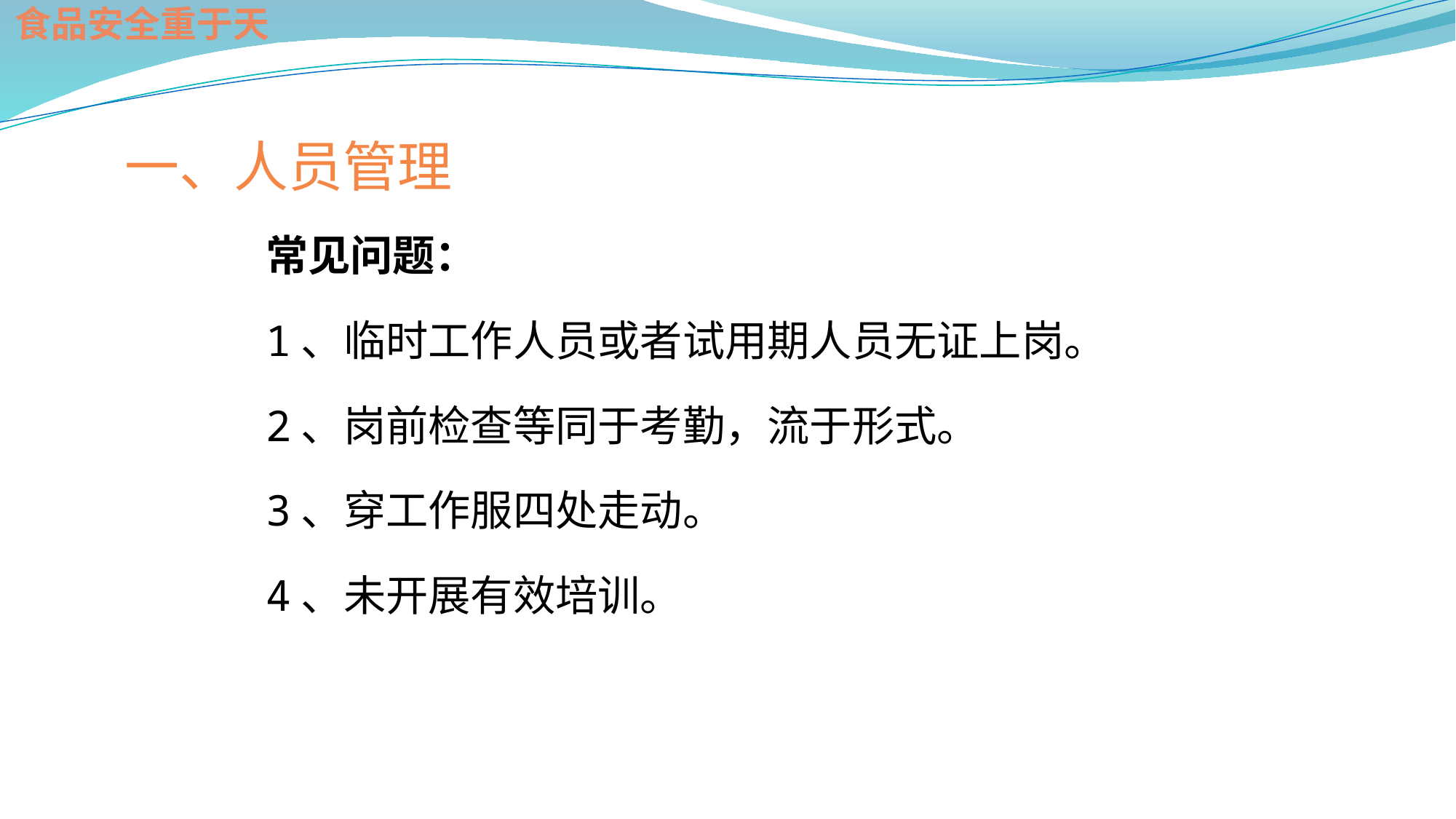

食品安全重于天
一、人员管理
常见问题：
1、临时工作人员或者试用期人员无证上岗。
2、岗前检查等同于考勤，流于形式。
3、穿工作服四处走动。
4、未开展有效培训。